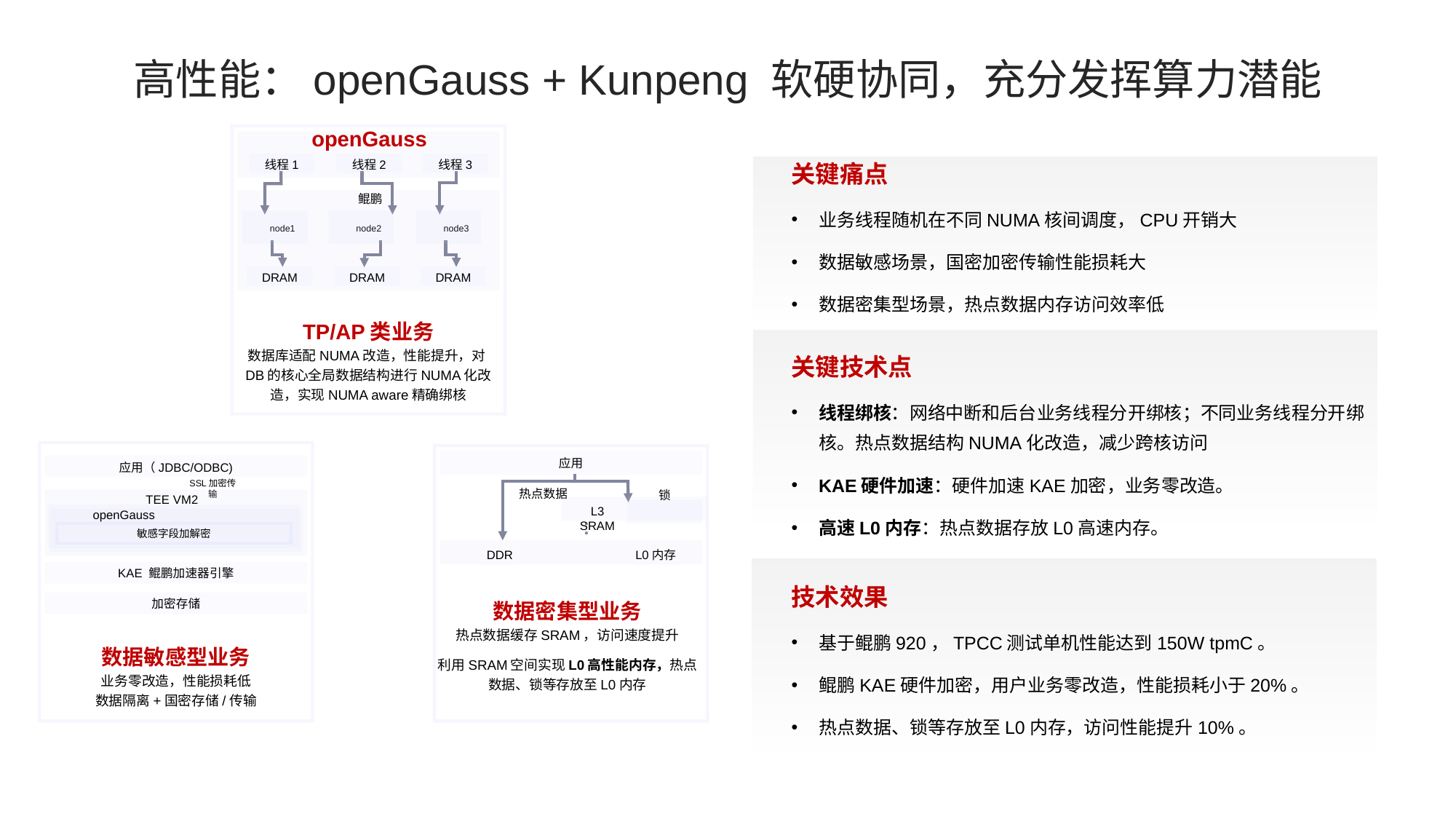

高性能：openGauss + Kunpeng 软硬协同，充分发挥算力潜能
openGauss

线程1
线程2
线程3

关键痛点
业务线程随机在不同NUMA核间调度，CPU开销大
数据敏感场景，国密加密传输性能损耗大
数据密集型场景，热点数据内存访问效率低

鲲鹏

node2
node3
node1

DRAM
DRAM
DRAM
TP/AP类业务
数据库适配NUMA改造，性能提升，对DB的核心全局数据结构进行NUMA化改造，实现NUMA aware精确绑核

关键技术点
线程绑核：网络中断和后台业务线程分开绑核；不同业务线程分开绑核。热点数据结构NUMA化改造，减少跨核访问
KAE硬件加速：硬件加速KAE加密，业务零改造。
高速L0内存：热点数据存放L0高速内存。

应用
应用（JDBC/ODBC)

SSL加密传输

热点数据
锁
TEE VM2

L3 SRAM

openGauss

敏感字段加解密

DDR
L0内存

技术效果
基于鲲鹏920，TPCC测试单机性能达到150W tpmC。
鲲鹏KAE硬件加密，用户业务零改造，性能损耗小于20%。
热点数据、锁等存放至L0内存，访问性能提升10%。
KAE 鲲鹏加速器引擎
数据密集型业务
热点数据缓存SRAM，访问速度提升
利用SRAM空间实现L0高性能内存，热点数据、锁等存放至L0内存
加密存储
数据敏感型业务
业务零改造，性能损耗低
数据隔离+国密存储/传输